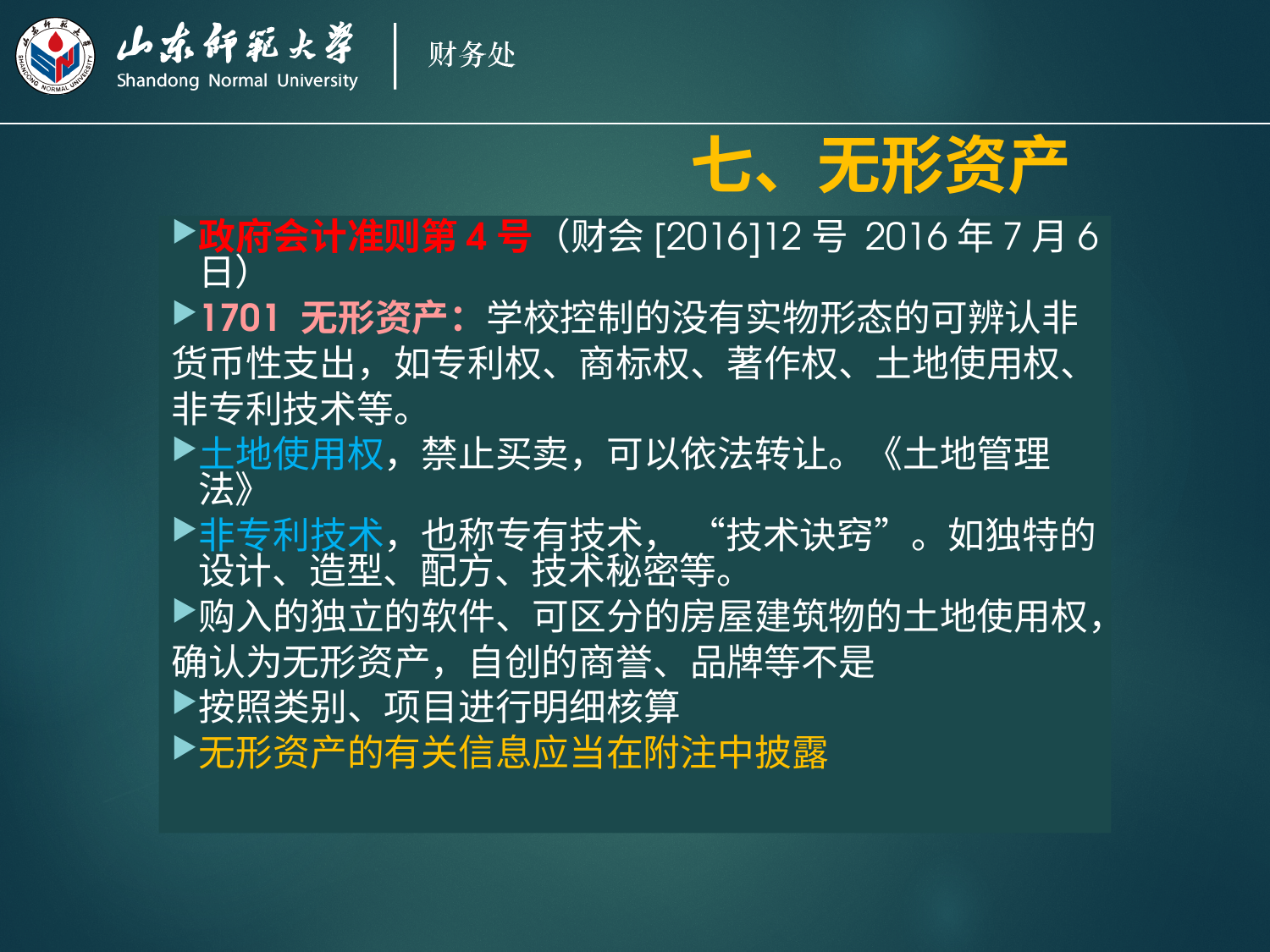

# 七、无形资产
政府会计准则第4号（财会[2016]12号 2016年7月6日）
1701 无形资产：学校控制的没有实物形态的可辨认非
货币性支出，如专利权、商标权、著作权、土地使用权、
非专利技术等。
土地使用权，禁止买卖，可以依法转让。《土地管理法》
非专利技术，也称专有技术， “技术诀窍”。如独特的设计、造型、配方、技术秘密等。
购入的独立的软件、可区分的房屋建筑物的土地使用权，
确认为无形资产，自创的商誉、品牌等不是
按照类别、项目进行明细核算
无形资产的有关信息应当在附注中披露